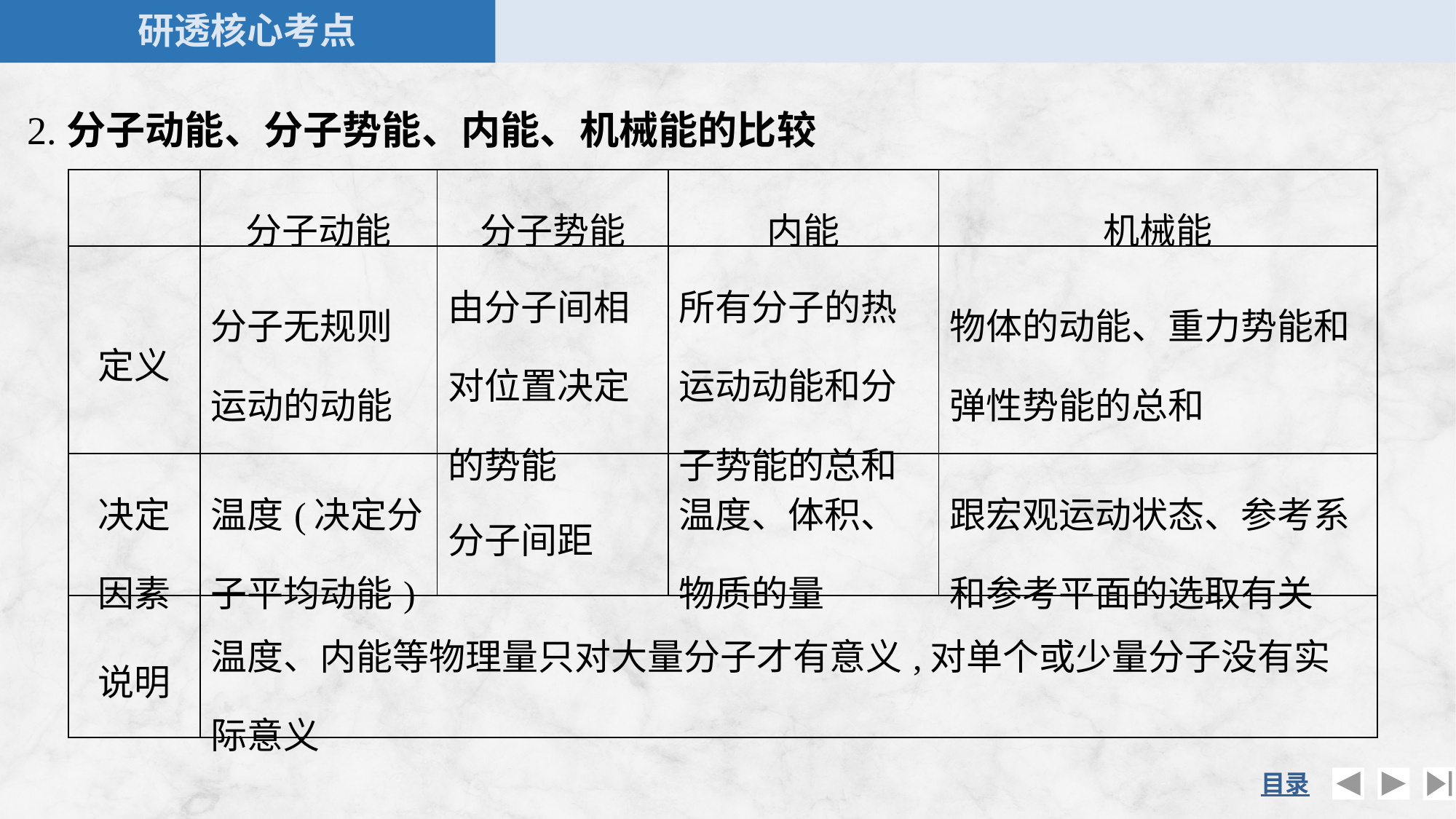

2.分子动能、分子势能、内能、机械能的比较
|  | 分子动能 | 分子势能 | 内能 | 机械能 |
| --- | --- | --- | --- | --- |
| 定义 | 分子无规则运动的动能 | 由分子间相对位置决定的势能 | 所有分子的热运动动能和分子势能的总和 | 物体的动能、重力势能和弹性势能的总和 |
| 决定 因素 | 温度(决定分子平均动能) | 分子间距 | 温度、体积、物质的量 | 跟宏观运动状态、参考系和参考平面的选取有关 |
| 说明 | 温度、内能等物理量只对大量分子才有意义,对单个或少量分子没有实际意义 |  |  |  |